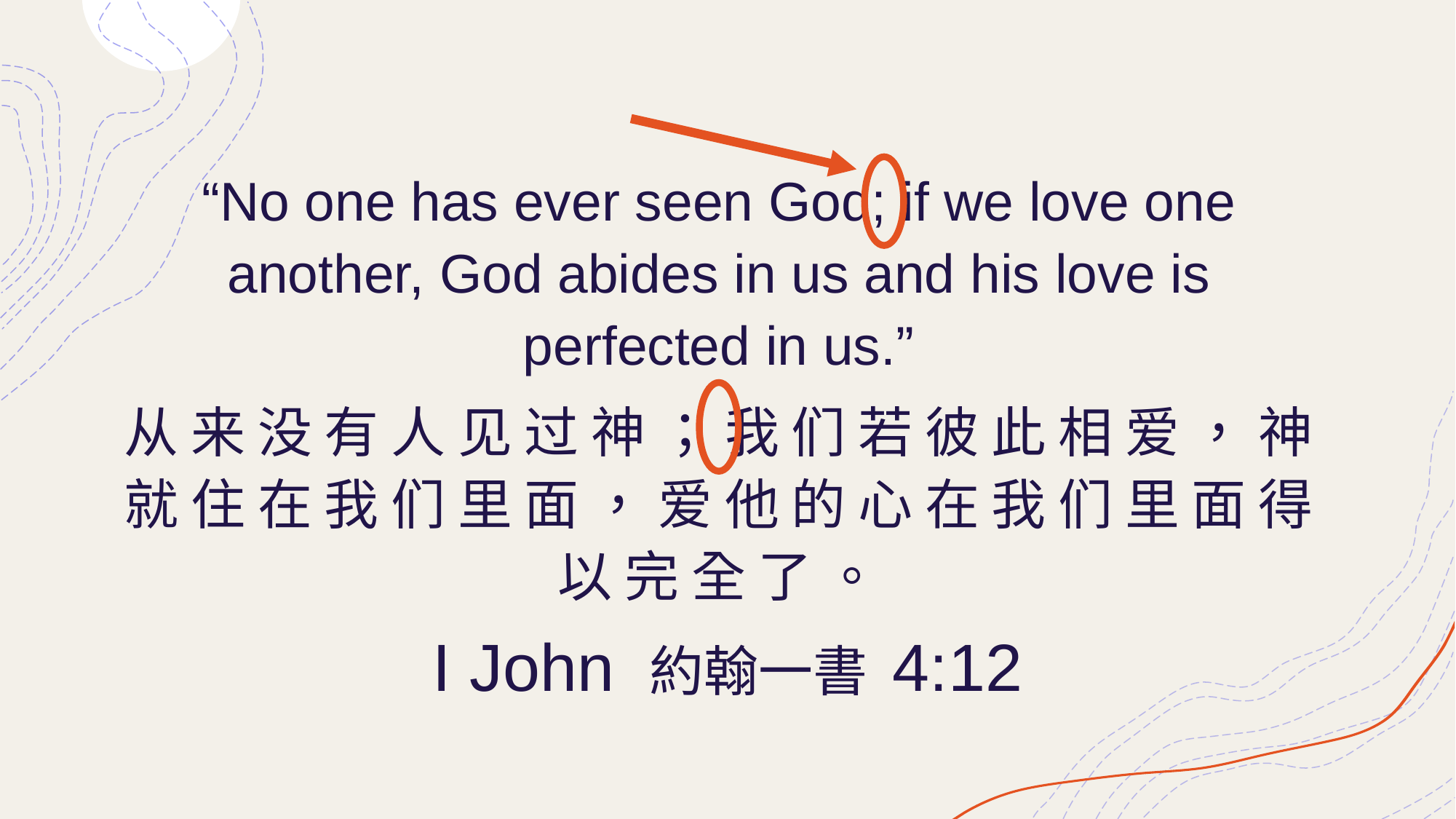

“No one has ever seen God; if we love one another, God abides in us and his love is perfected in us.”
从 来 没 有 人 见 过 神 ； 我 们 若 彼 此 相 爱 ， 神 就 住 在 我 们 里 面 ， 爱 他 的 心 在 我 们 里 面 得 以 完 全 了 。

# I John 約翰一書 4:12